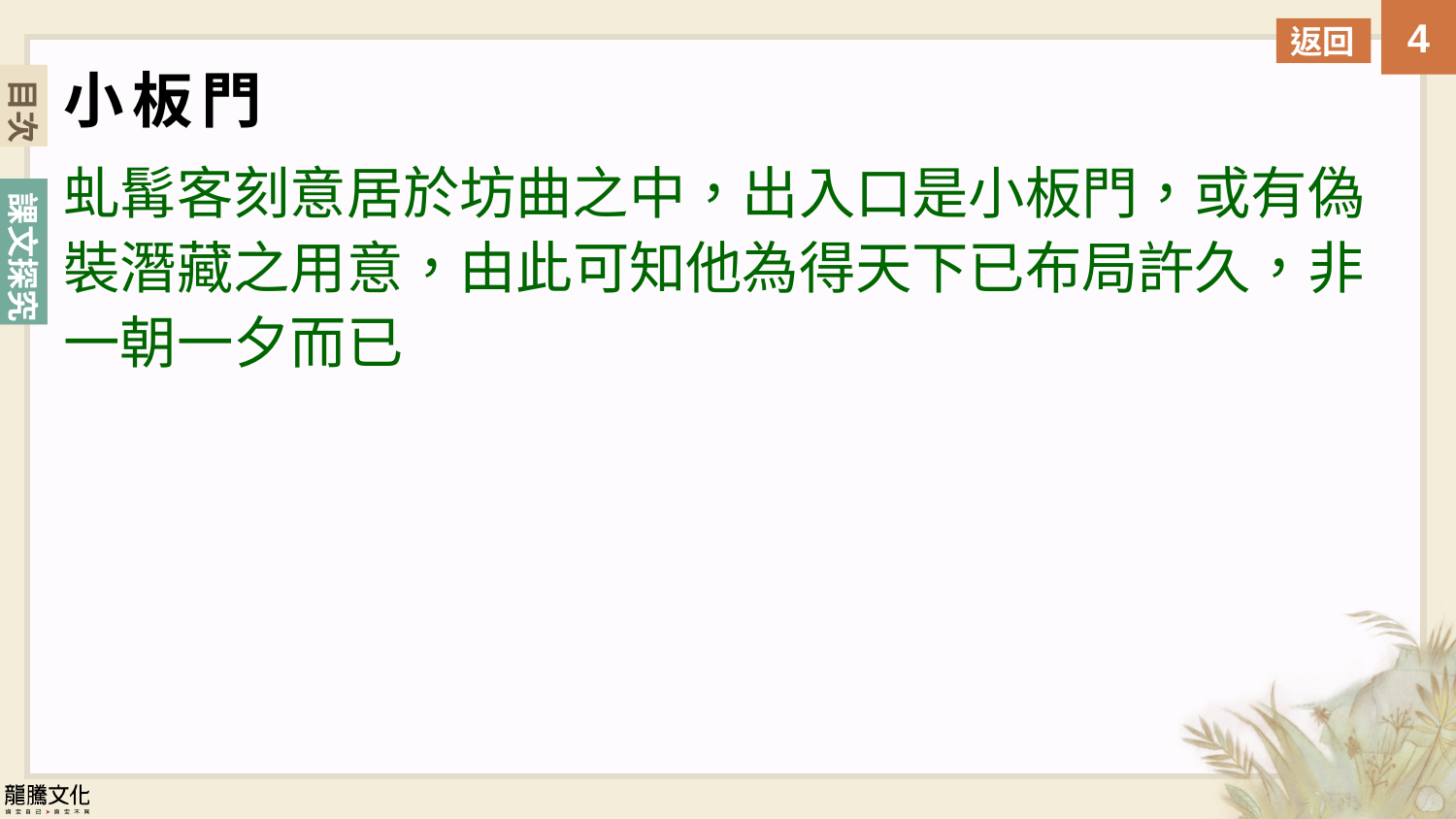

返回
小板門
虬髯客刻意居於坊曲之中，出入口是小板門，或有偽裝潛藏之用意，由此可知他為得天下已布局許久，非一朝一夕而已